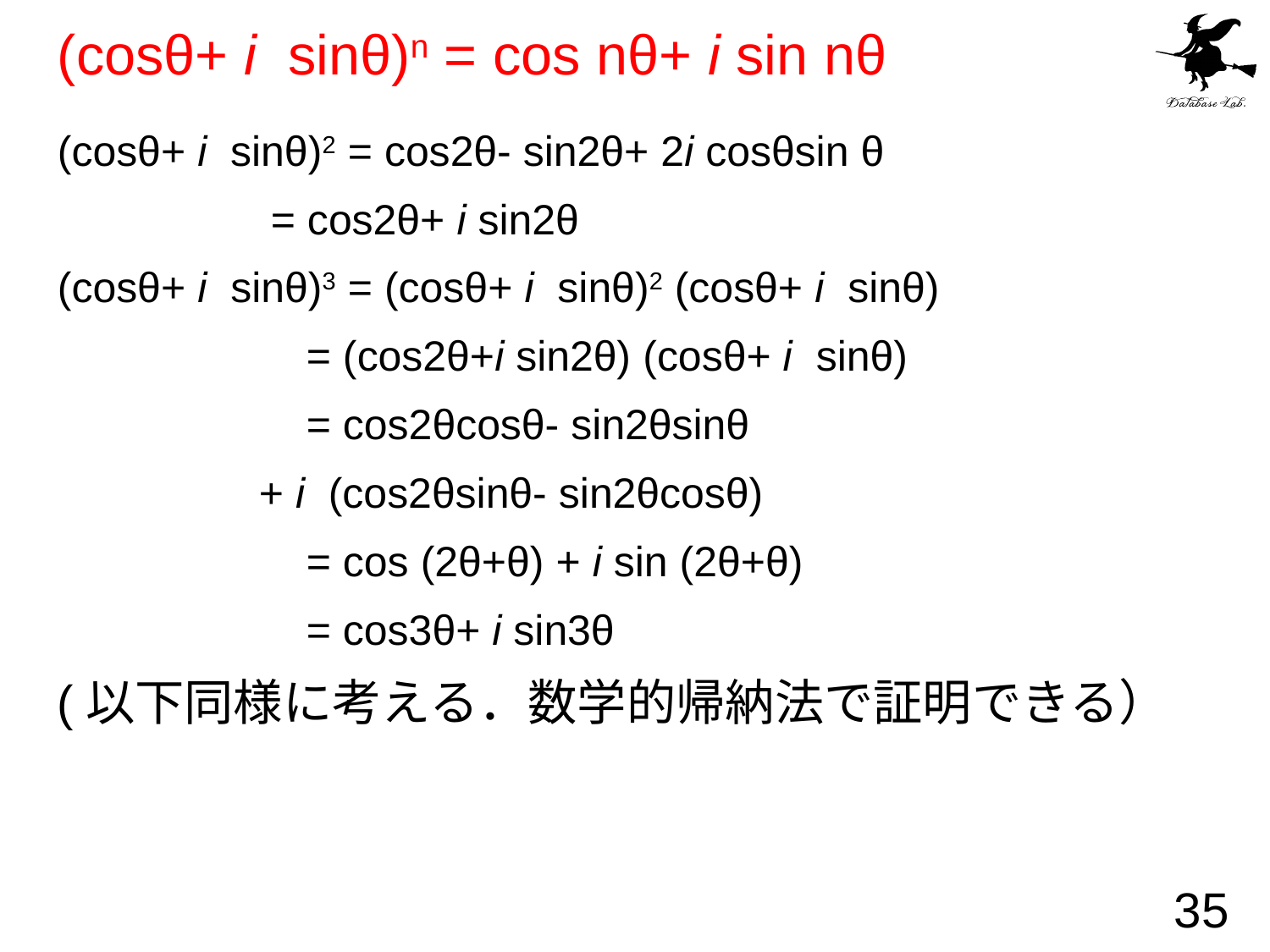

# (cosθ+ i  sinθ)n = cos nθ+ i sin nθ
(cosθ+ i  sinθ)2 = cos2θ- sin2θ+ 2i cosθsin θ
                  = cos2θ+ i sin2θ
(cosθ+ i  sinθ)3 = (cosθ+ i  sinθ)2 (cosθ+ i  sinθ)
                     = (cos2θ+i sin2θ) (cosθ+ i  sinθ)
                     = cos2θcosθ- sin2θsinθ
                 + i  (cos2θsinθ- sin2θcosθ)
                     = cos (2θ+θ) + i sin (2θ+θ)
                     = cos3θ+ i sin3θ
(以下同様に考える．数学的帰納法で証明できる）
35